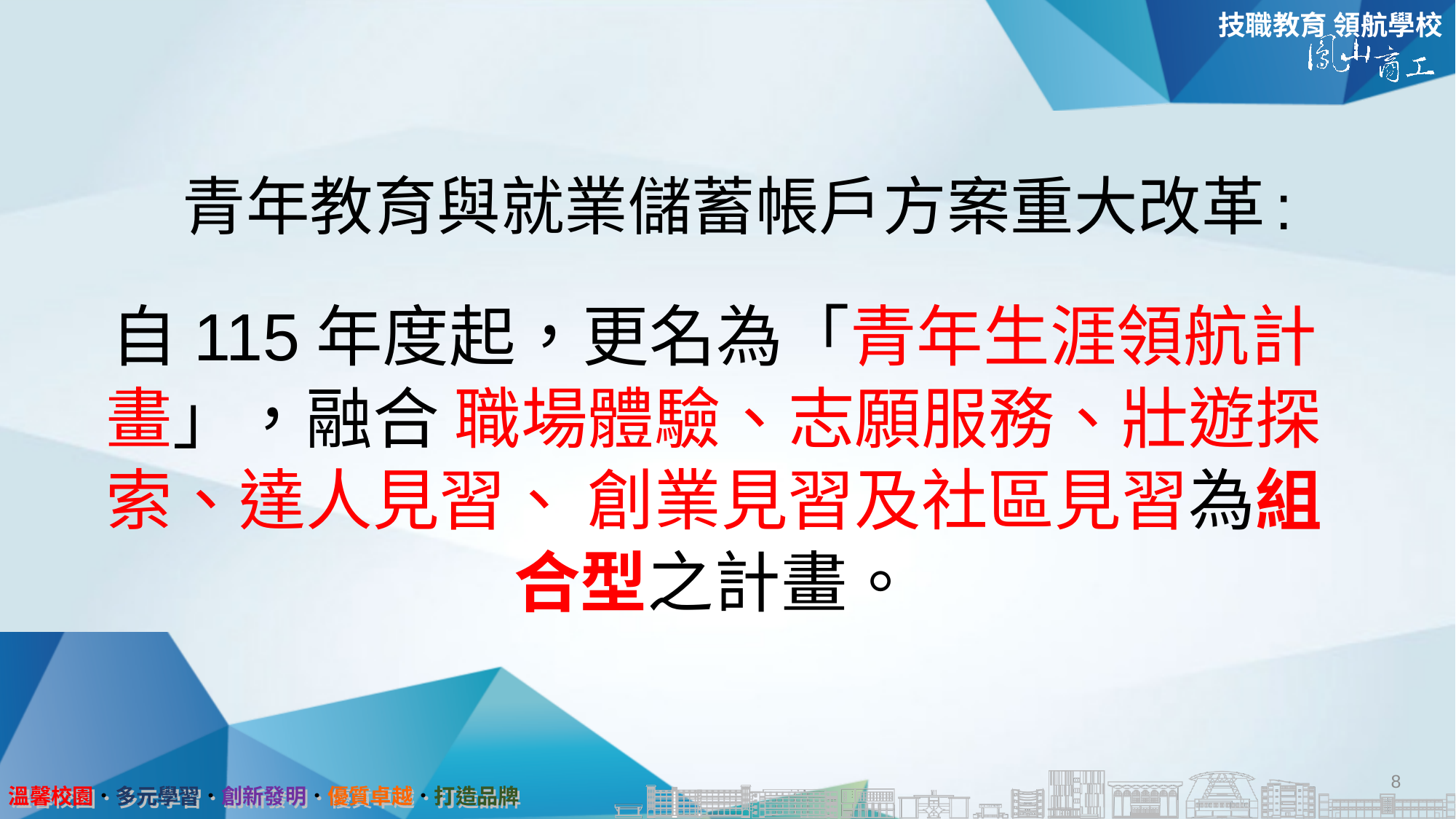

# 青年教育與就業儲蓄帳戶方案重大改革:
自115年度起，更名為「青年生涯領航計畫」，融合 職場體驗、志願服務、壯遊探索、達人見習、 創業見習及社區見習為組合型之計畫。
8